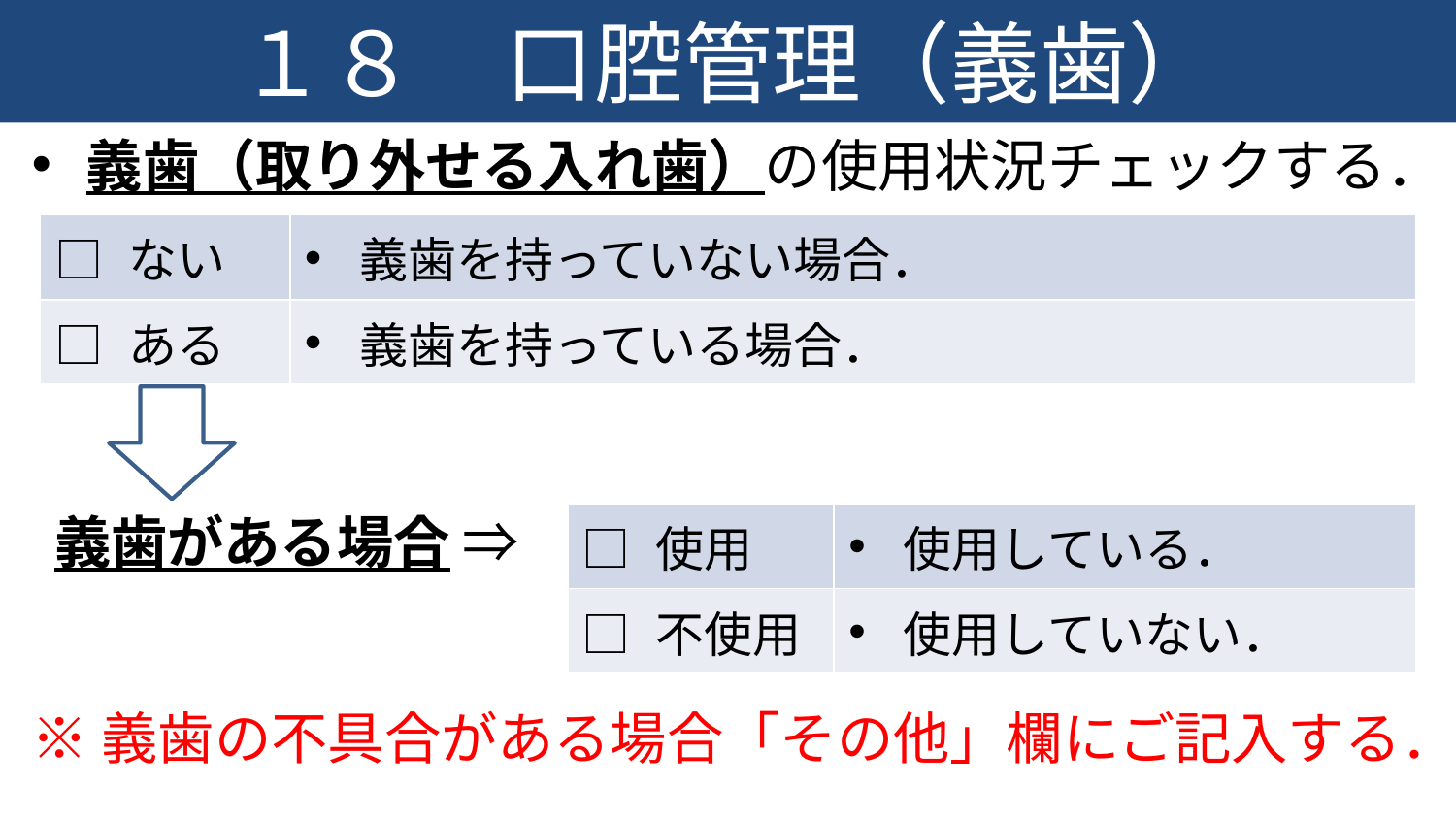

１８　口腔管理（義歯）
義歯（取り外せる入れ歯）の使用状況チェックする．
| □ ない | 義歯を持っていない場合． |
| --- | --- |
| □ ある | 義歯を持っている場合． |

義歯がある場合 ⇒
| □ 使用 | 使用している． |
| --- | --- |
| □ 不使用 | 使用していない． |
※義歯の不具合がある場合「その他」欄にご記入する．